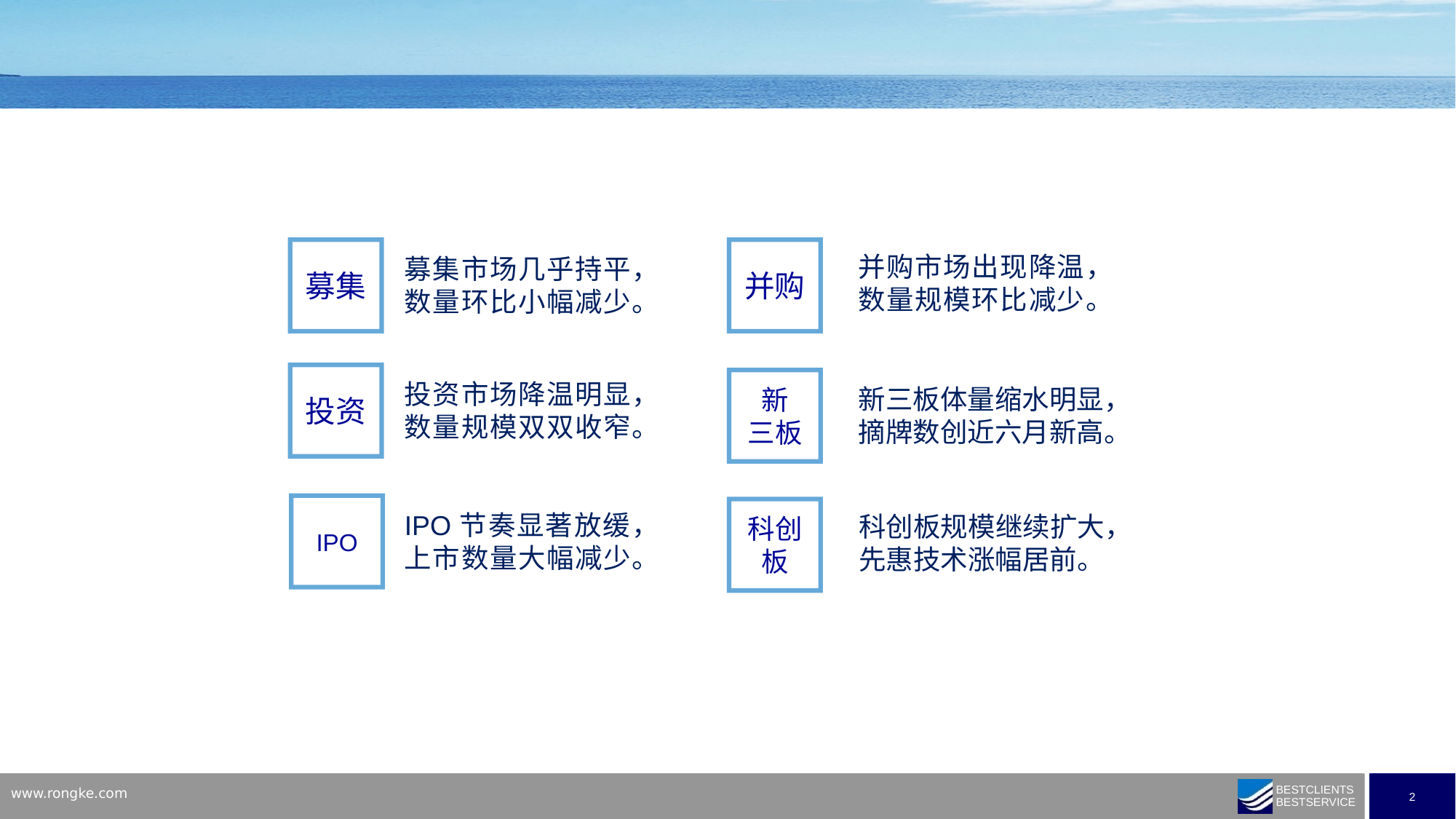

募集
并购
并购市场出现降温，
数量规模环比减少。
募集市场几乎持平，
数量环比小幅减少。
投资
新
三板
投资市场降温明显，
数量规模双双收窄。
新三板体量缩水明显，
摘牌数创近六月新高。
IPO
科创板
IPO节奏显著放缓，
上市数量大幅减少。
科创板规模继续扩大，
先惠技术涨幅居前。